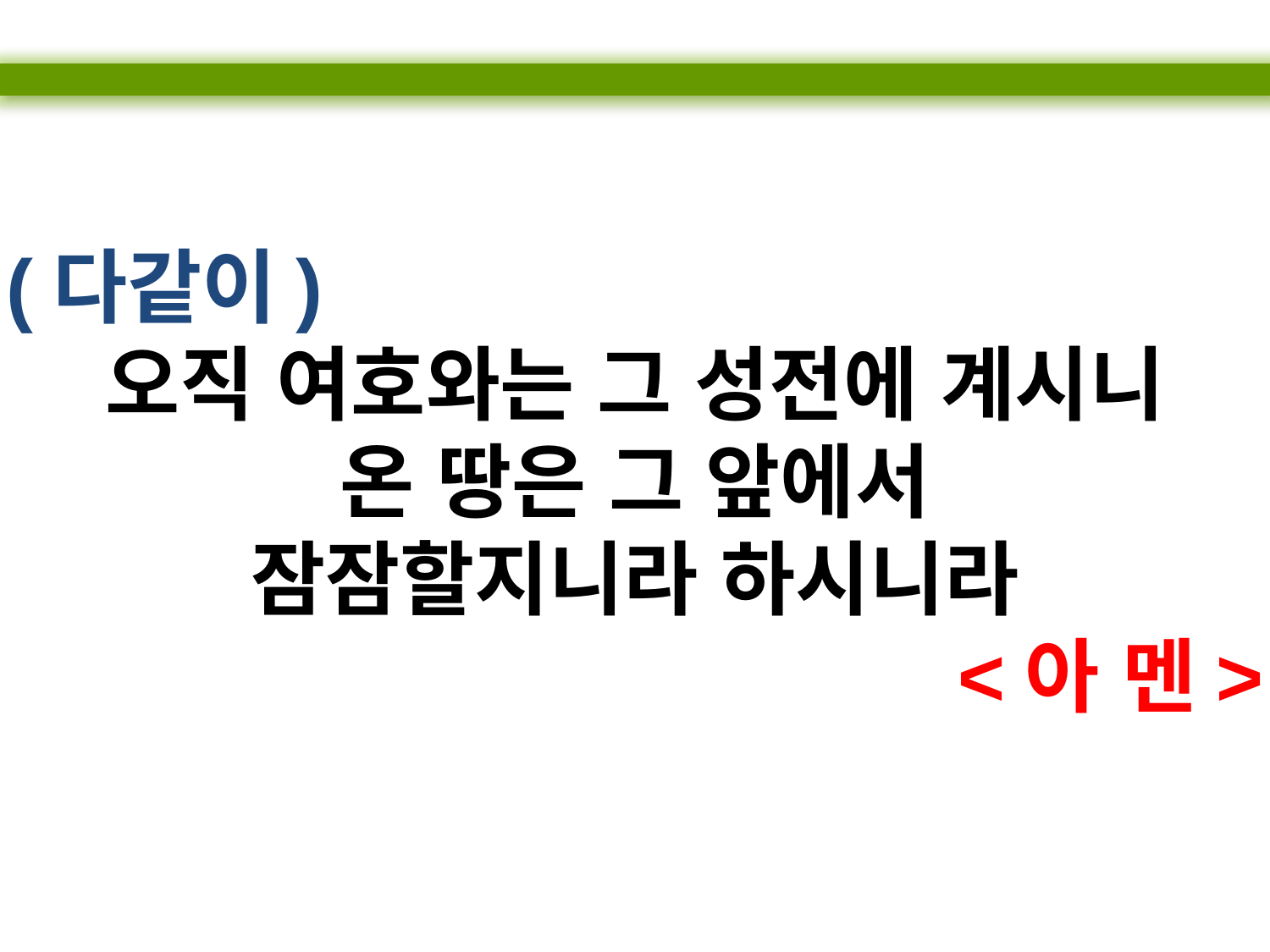

(다같이)
오직 여호와는 그 성전에 계시니
온 땅은 그 앞에서
잠잠할지니라 하시니라
<아 멘>